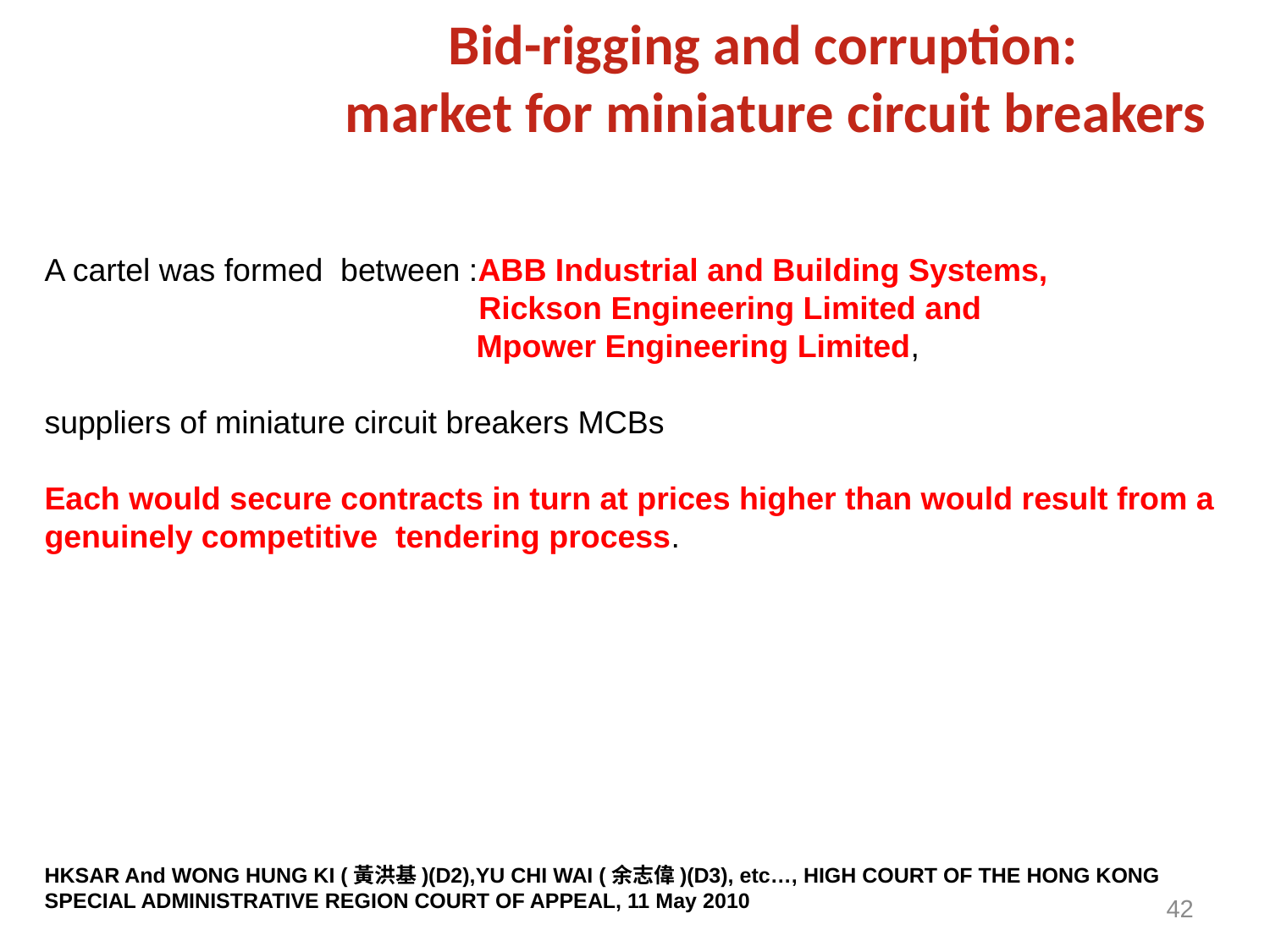

# Bid-rigging and corruption: market for miniature circuit breakers
A cartel was formed  between :ABB Industrial and Building Systems,
			      Rickson Engineering Limited and
		                    Mpower Engineering Limited,

suppliers of miniature circuit breakers MCBs

Each would secure contracts in turn at prices higher than would result from a genuinely competitive  tendering process.

HKSAR And WONG HUNG KI (黃洪基)(D2),YU CHI WAI (余志偉)(D3), etc…, HIGH COURT OF THE HONG KONG SPECIAL ADMINISTRATIVE REGION COURT OF APPEAL, 11 May 2010

42